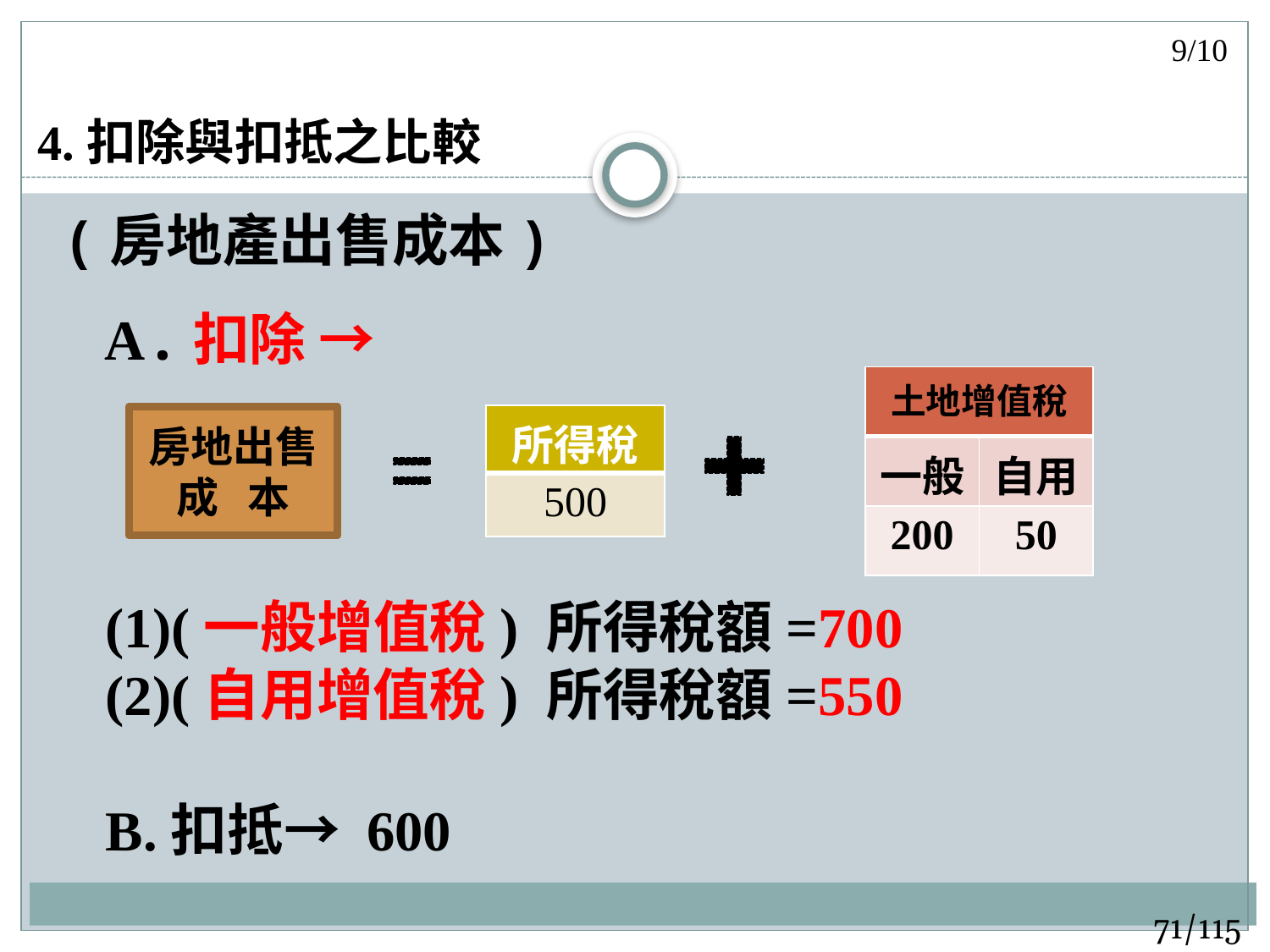

9/10
# 4.扣除與扣抵之比較
(房地產出售成本)
A.扣除 →
| 土地增值稅 |  |
| --- | --- |
| 一般 | 自用 |
| 200 | 50 |
| 所得稅 |
| --- |
| 500 |
房地出售
成   本

(1)(一般增值稅) 所得稅額=700 (2)(自用增值稅) 所得稅額=550

B.扣抵→ 600